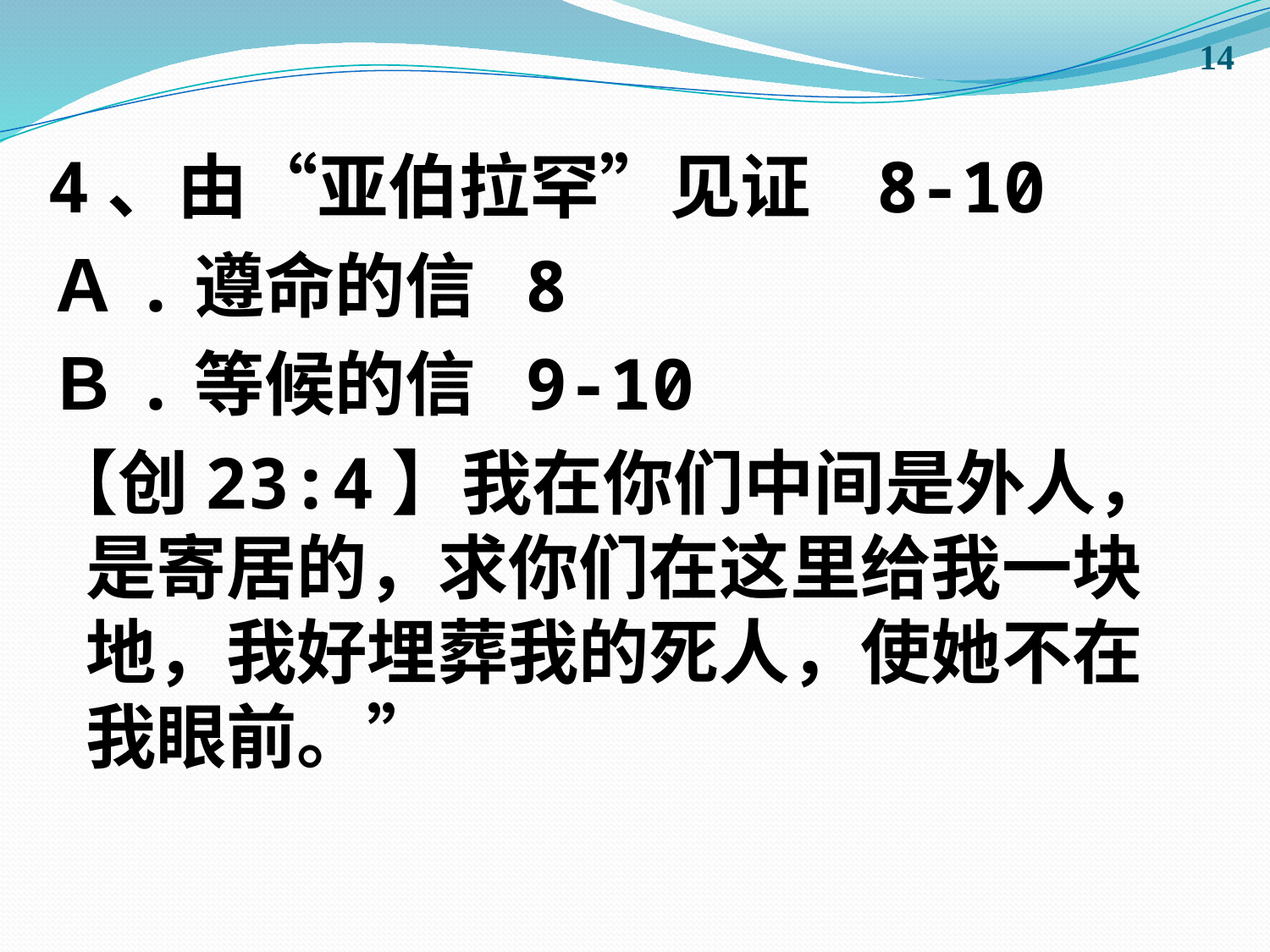

14
4、由“亚伯拉罕”见证   8-10
Ａ.遵命的信  8
Ｂ.等候的信  9-10
【创23:4】我在你们中间是外人，是寄居的，求你们在这里给我一块地，我好埋葬我的死人，使她不在我眼前。”